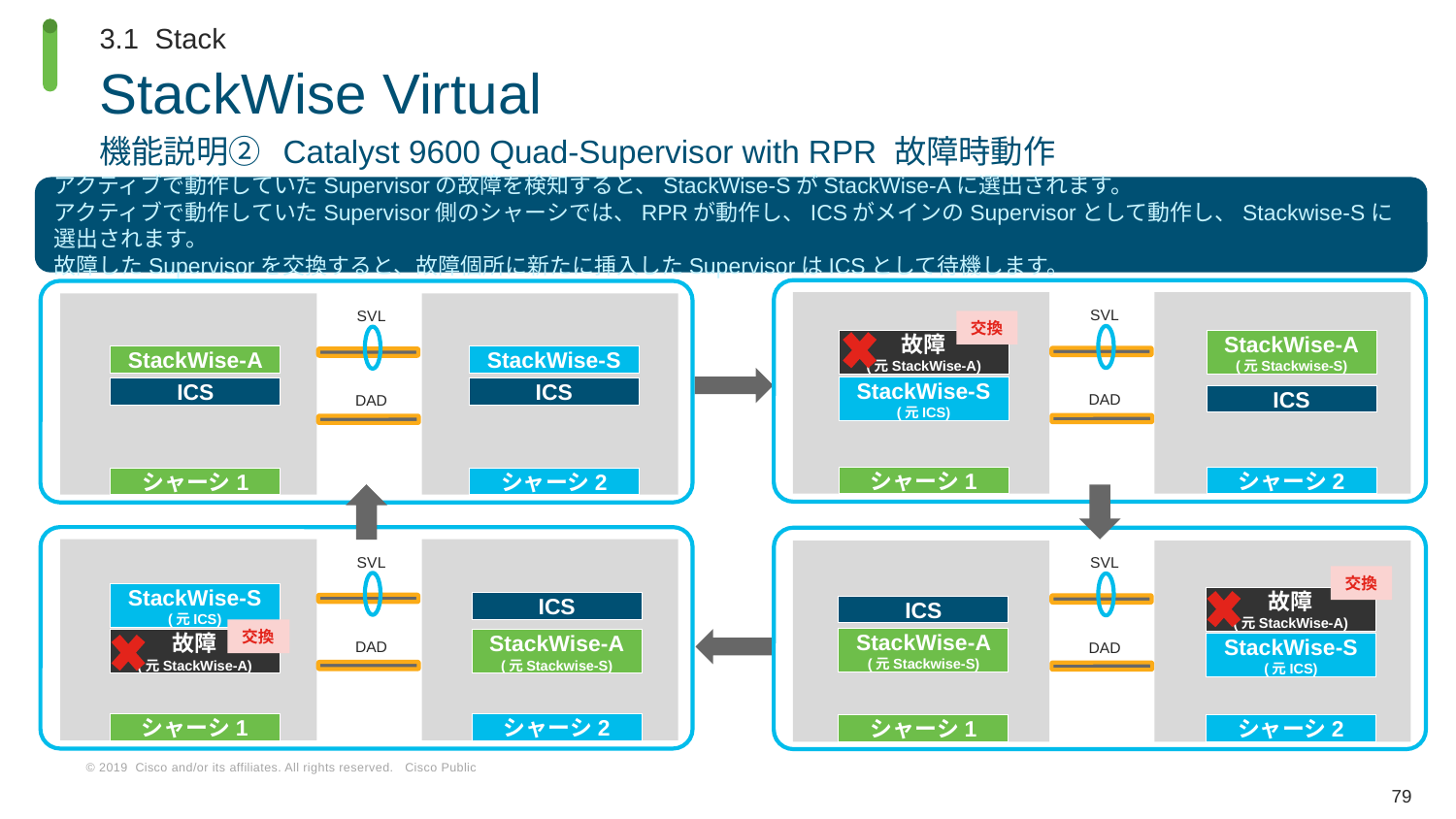

3.1  Stack
# StackWise Virtual
機能説明②  Catalyst 9600 Quad-Supervisor with RPR 故障時動作
アクティブで動作していたSupervisorの故障を検知すると、StackWise-SがStackWise-Aに選出されます。
アクティブで動作していたSupervisor側のシャーシでは、RPRが動作し、ICSがメインのSupervisorとして動作し、Stackwise-Sに選出されます。
故障したSupervisorを交換すると、故障個所に新たに挿入したSupervisorはICSとして待機します。
SSO

SVL

交換

故障
(元StackWise-A)
StackWise-A
(元Stackwise-S)

StackWise-S
(元ICS)
DAD
ICS
シャーシ1
シャーシ2

SVL

StackWise-A
StackWise-S

ICS
ICS
DAD
シャーシ1
シャーシ2

SVL

StackWise-S
(元ICS)
ICS

交換

故障
(元StackWise-A)
StackWise-A
(元Stackwise-S)
DAD
シャーシ1
シャーシ2

SVL

交換

故障
(元StackWise-A)
ICS

StackWise-A
(元Stackwise-S)
DAD
StackWise-S
(元ICS)
シャーシ1
シャーシ2

79